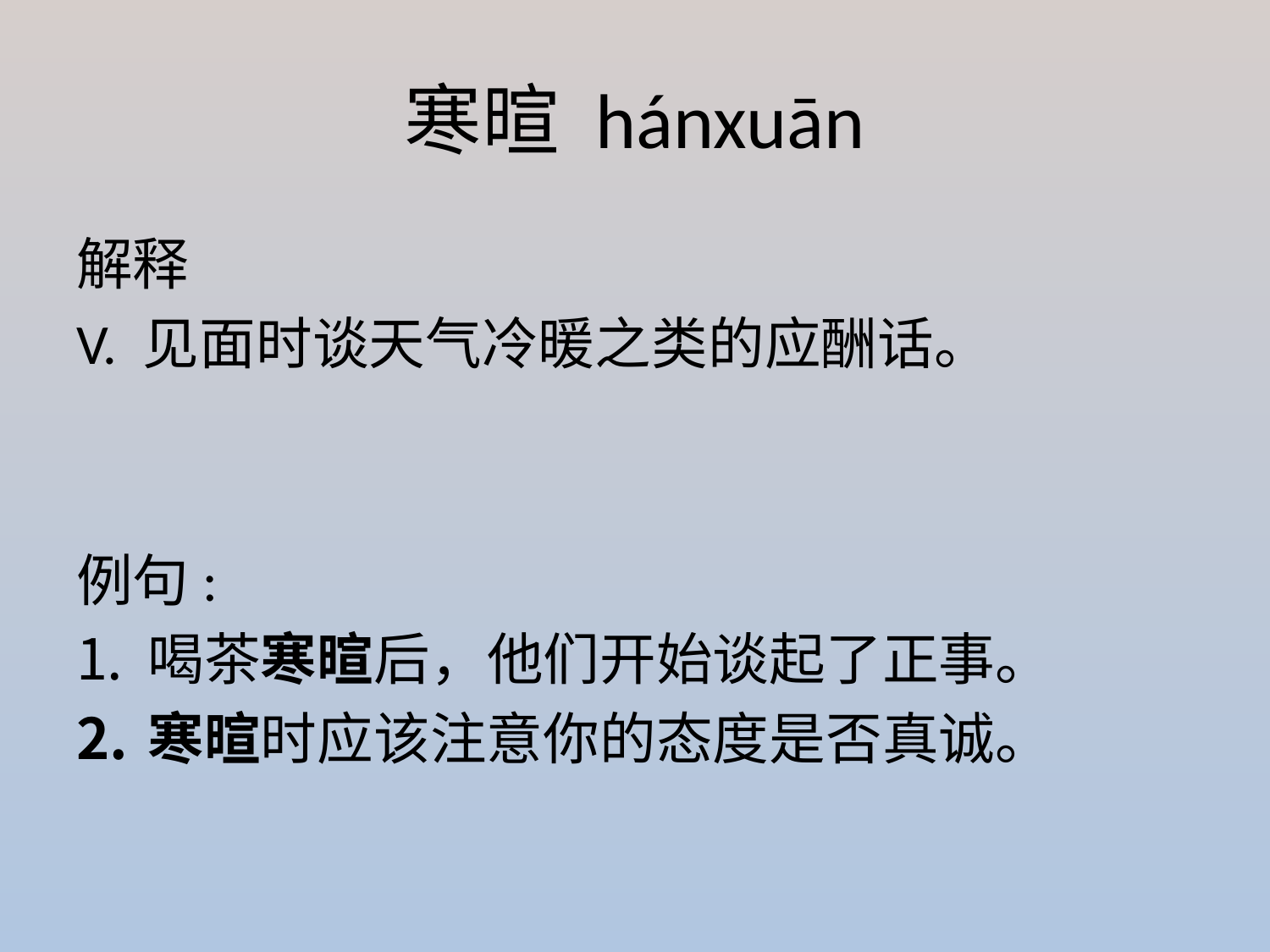

# 寒暄 hánxuān
解释
V. 见面时谈天气冷暖之类的应酬话。

例句:
喝茶寒暄后，他们开始谈起了正事。
寒暄时应该注意你的态度是否真诚。